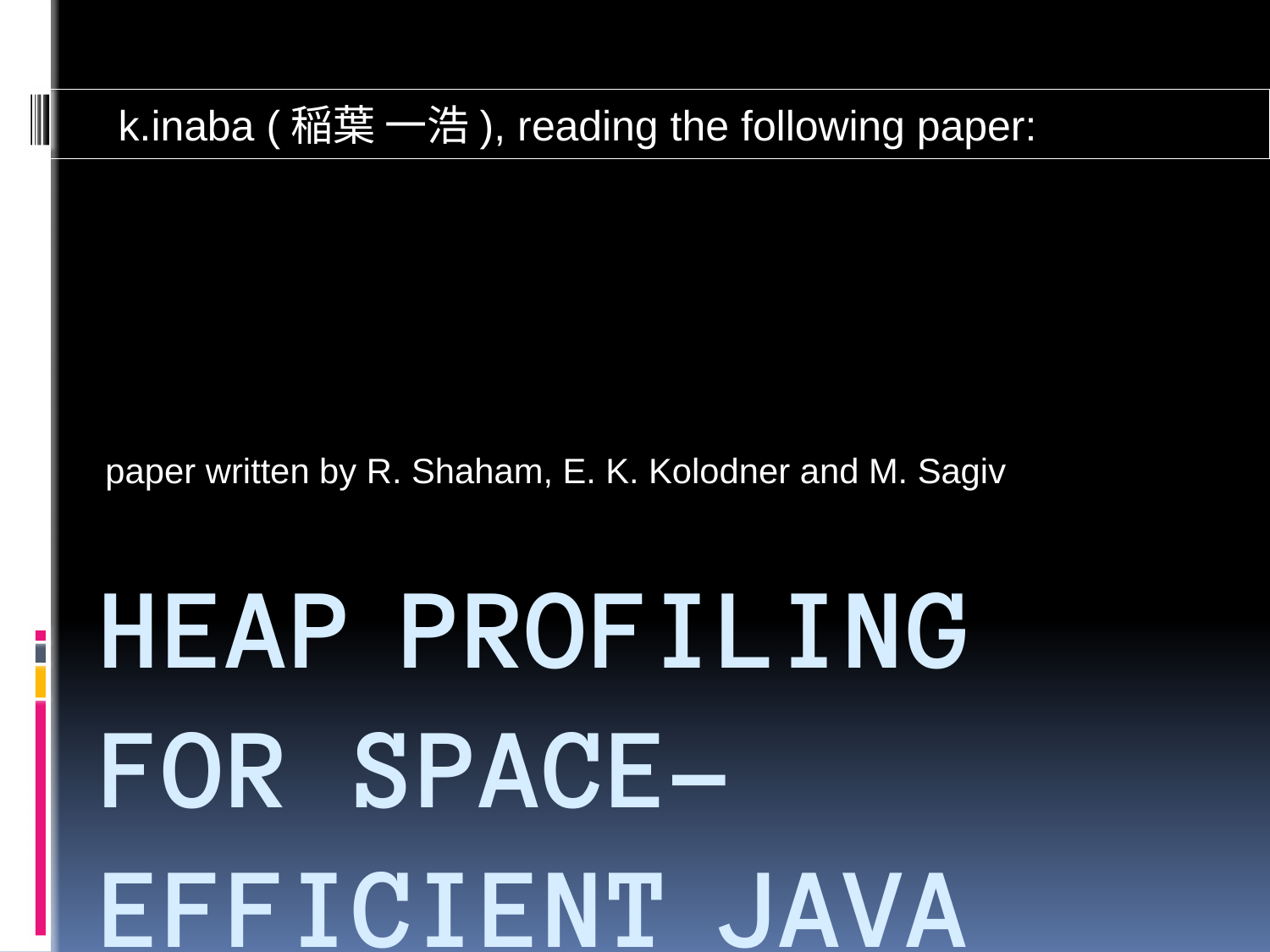

k.inaba (稲葉 一浩), reading the following paper:
paper written by R. Shaham, E. K. Kolodner and M. Sagiv
# Heap Profiling for Space-Efficient Java